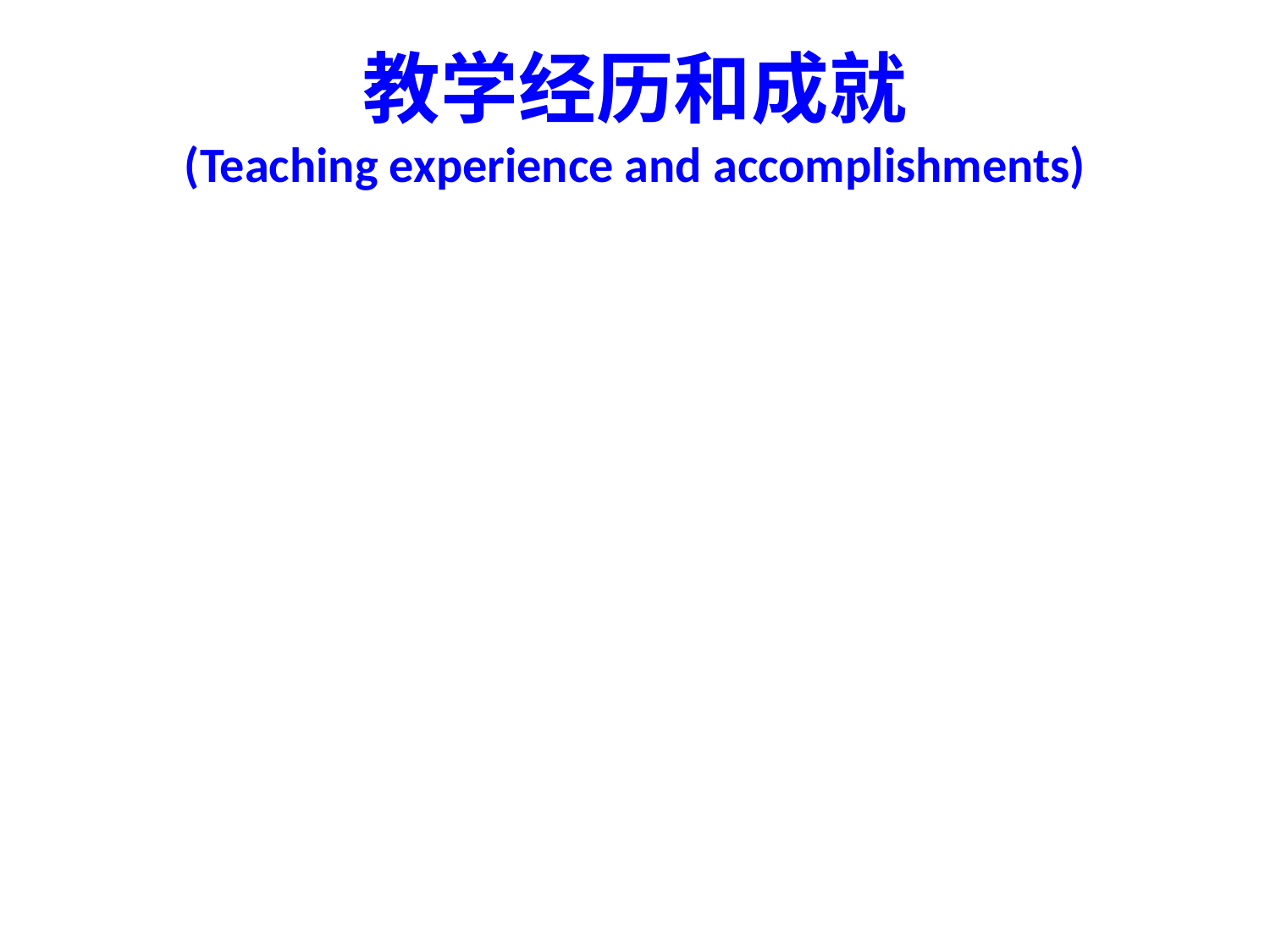

# 教学经历和成就 (Teaching experience and accomplishments)
20